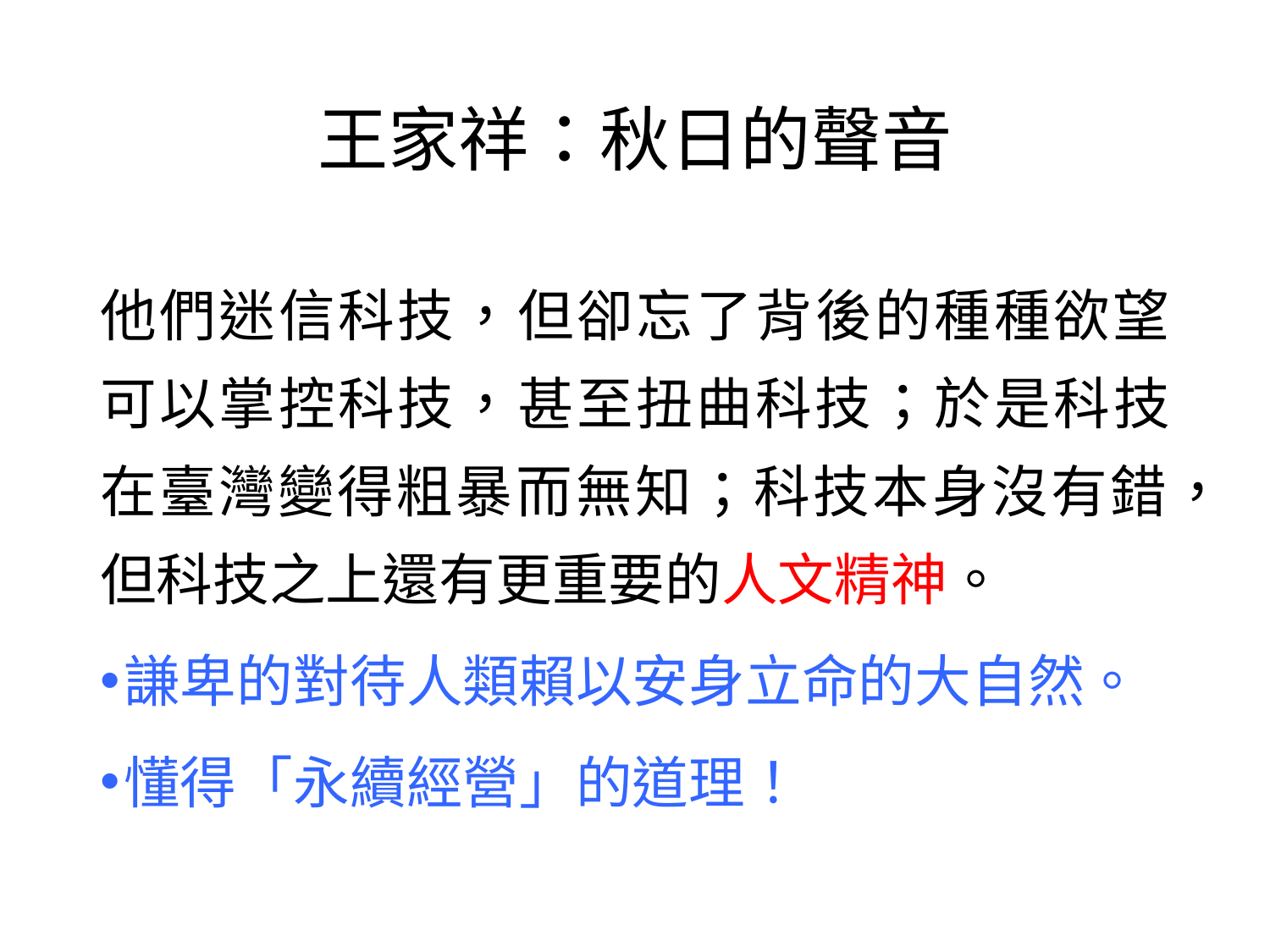

# 王家祥：秋日的聲音
他們迷信科技，但卻忘了背後的種種欲望可以掌控科技，甚至扭曲科技；於是科技在臺灣變得粗暴而無知；科技本身沒有錯，但科技之上還有更重要的人文精神。
謙卑的對待人類賴以安身立命的大自然。
懂得「永續經營」的道理！